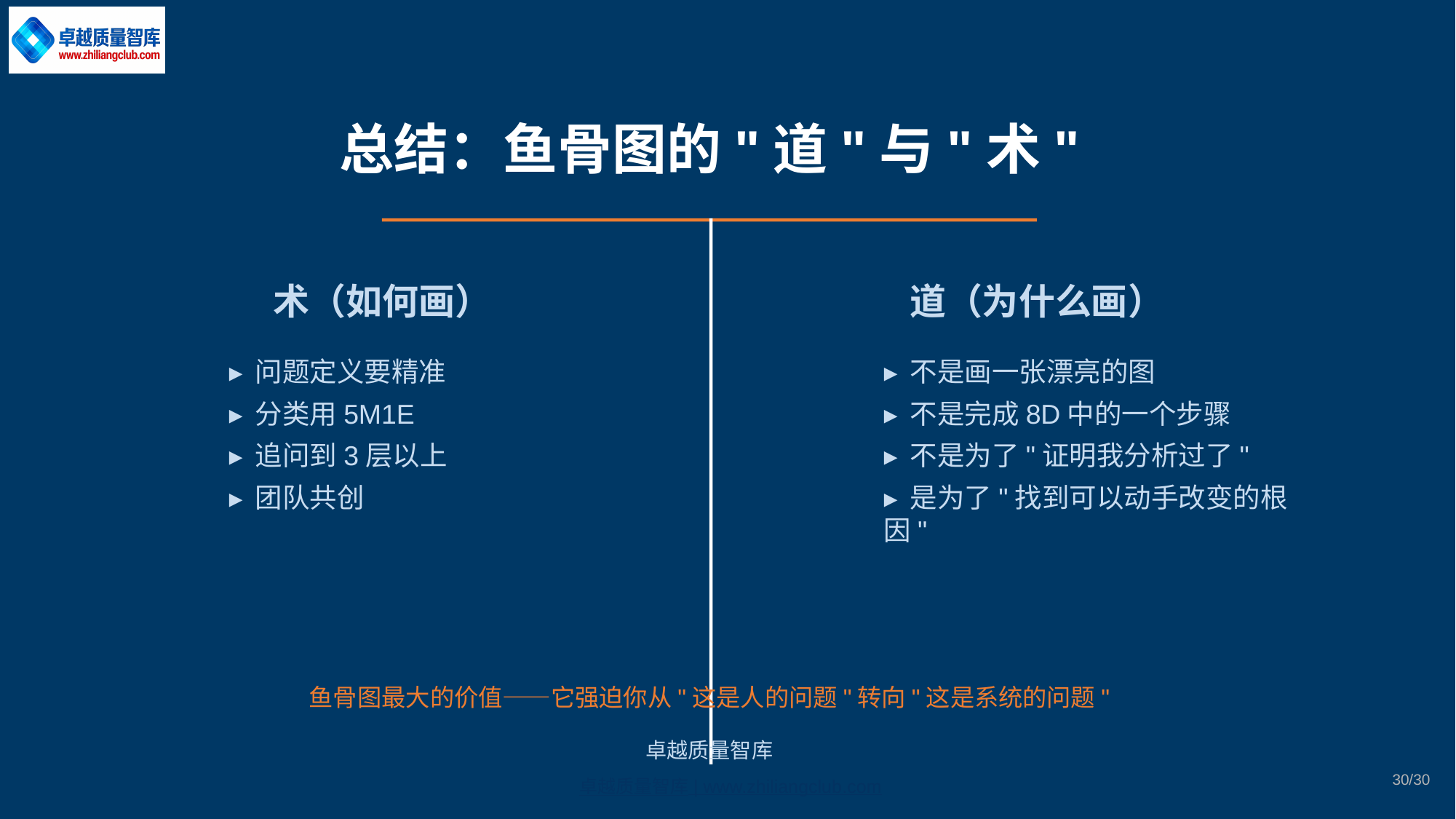

总结：鱼骨图的"道"与"术"

术（如何画）
道（为什么画）
▸ 问题定义要精准
▸ 分类用5M1E
▸ 追问到3层以上
▸ 团队共创
▸ 不是画一张漂亮的图
▸ 不是完成8D中的一个步骤
▸ 不是为了"证明我分析过了"
▸ 是为了"找到可以动手改变的根因"
鱼骨图最大的价值——它强迫你从"这是人的问题"转向"这是系统的问题"
卓越质量智库
30/30